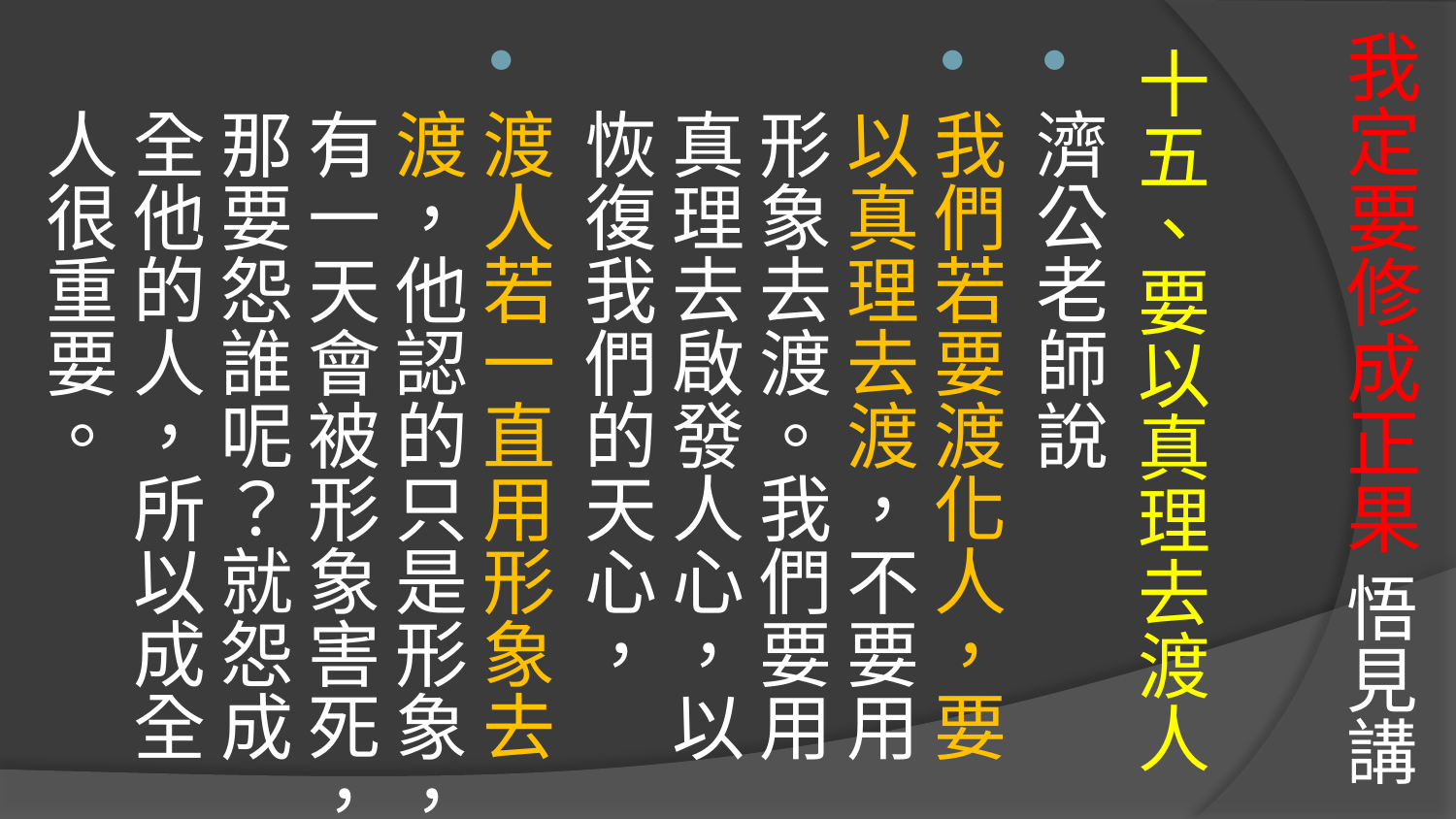

# 我定要修成正果 悟見講
十五、要以真理去渡人
濟公老師說
我們若要渡化人，要以真理去渡，不要用形象去渡。我們要用真理去啟發人心，以恢復我們的天心，
渡人若一直用形象去渡，他認的只是形象，有一天會被形象害死，那要怨誰呢？就怨成全他的人，所以成全人很重要。